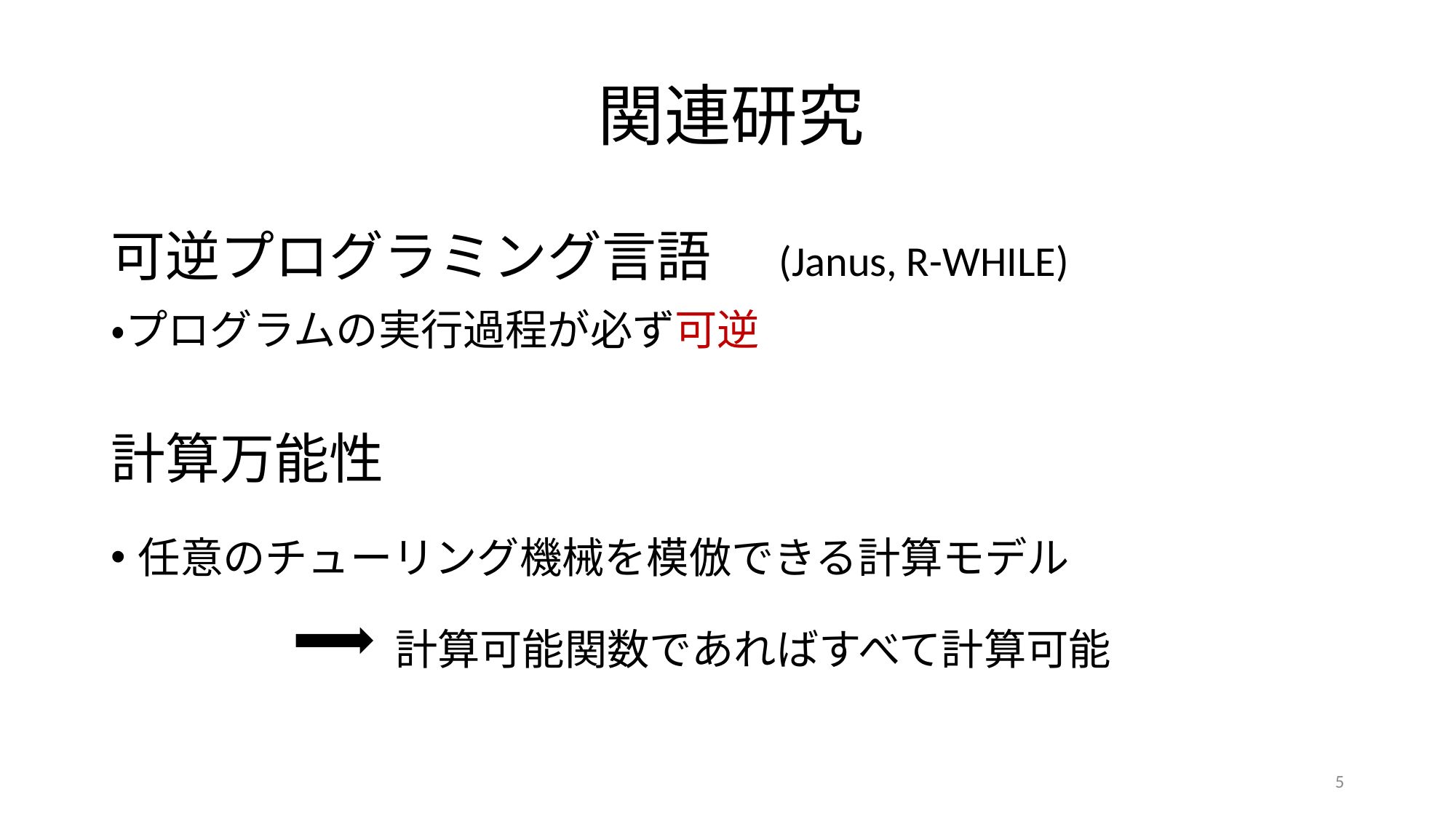

# 関連研究
可逆プログラミング言語　(Janus, R-WHILE)
・プログラムの実行過程が必ず可逆

計算万能性
任意のチューリング機械を模倣できる計算モデル
                             計算可能関数であればすべて計算可能

5